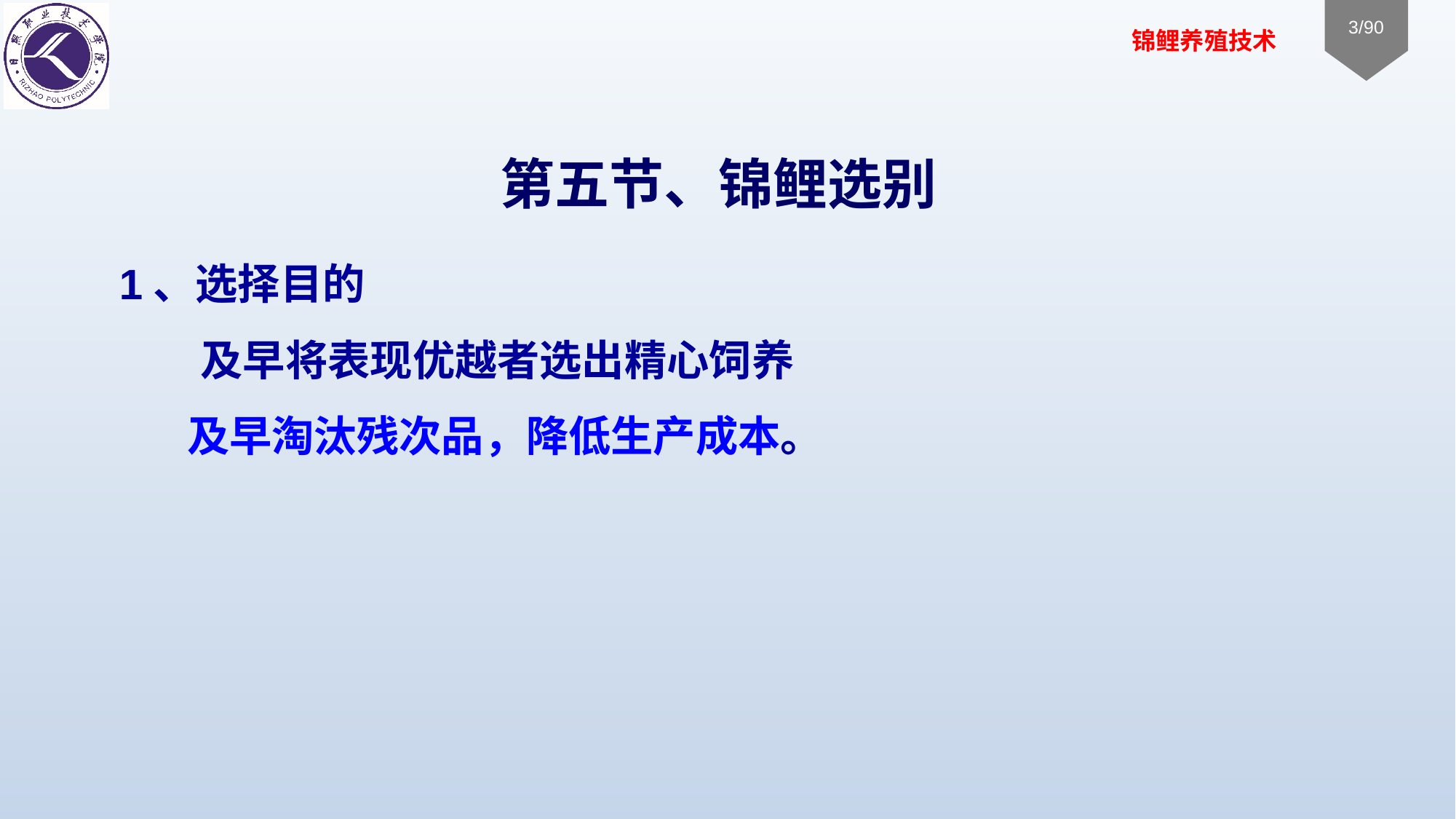

# 第五节、锦鲤选别
1、选择目的
 　  及早将表现优越者选出精心饲养
      及早淘汰残次品，降低生产成本。